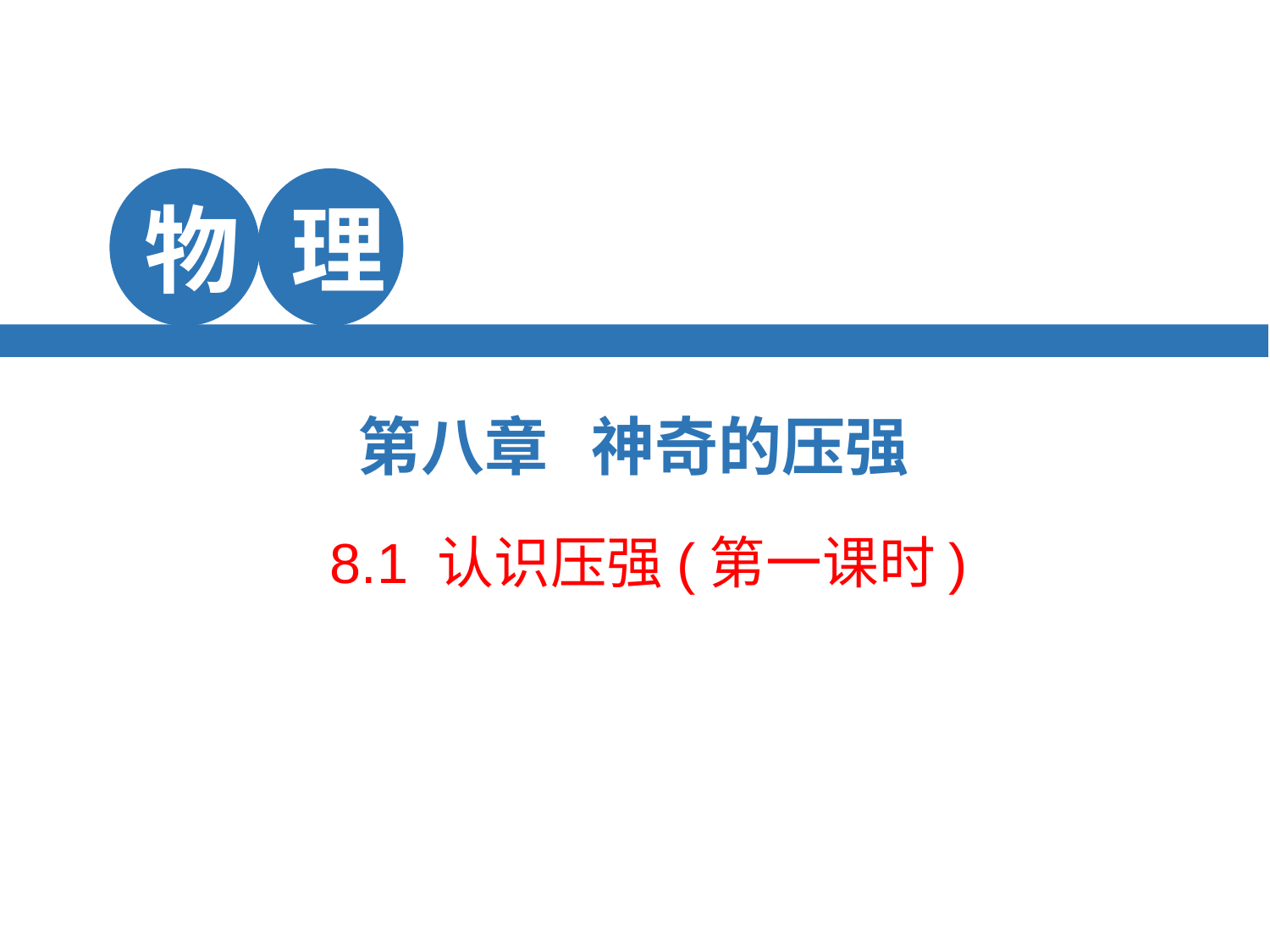

物
理

第八章   神奇的压强
学  视
  8.1 认识压强(第一课时)